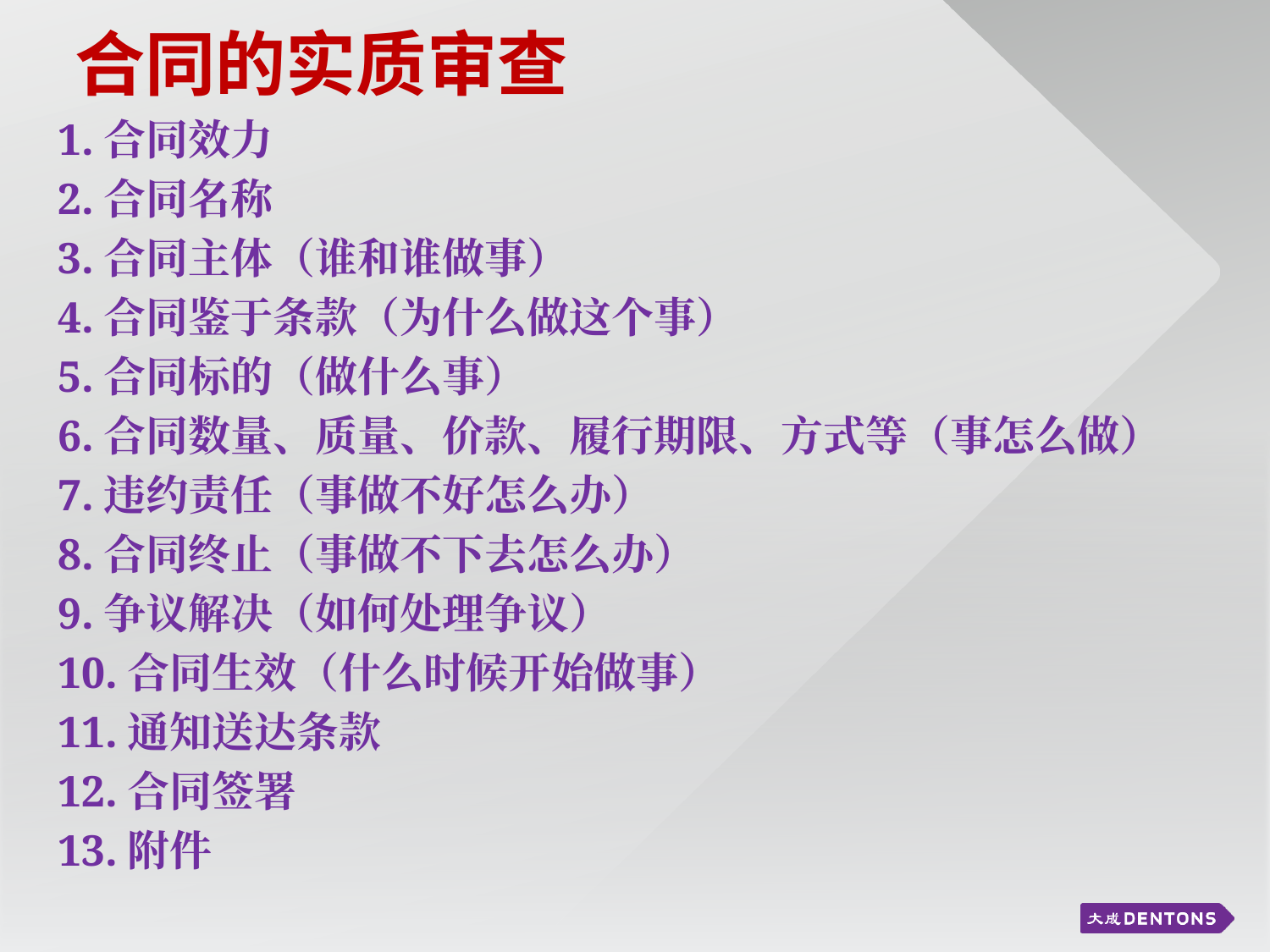

合同的实质审查
1.合同效力
2.合同名称
3.合同主体（谁和谁做事）
4.合同鉴于条款（为什么做这个事）
5.合同标的（做什么事）
6.合同数量、质量、价款、履行期限、方式等（事怎么做）
7.违约责任（事做不好怎么办）
8.合同终止（事做不下去怎么办）
9.争议解决（如何处理争议）
10.合同生效（什么时候开始做事）
11.通知送达条款
12.合同签署
13.附件